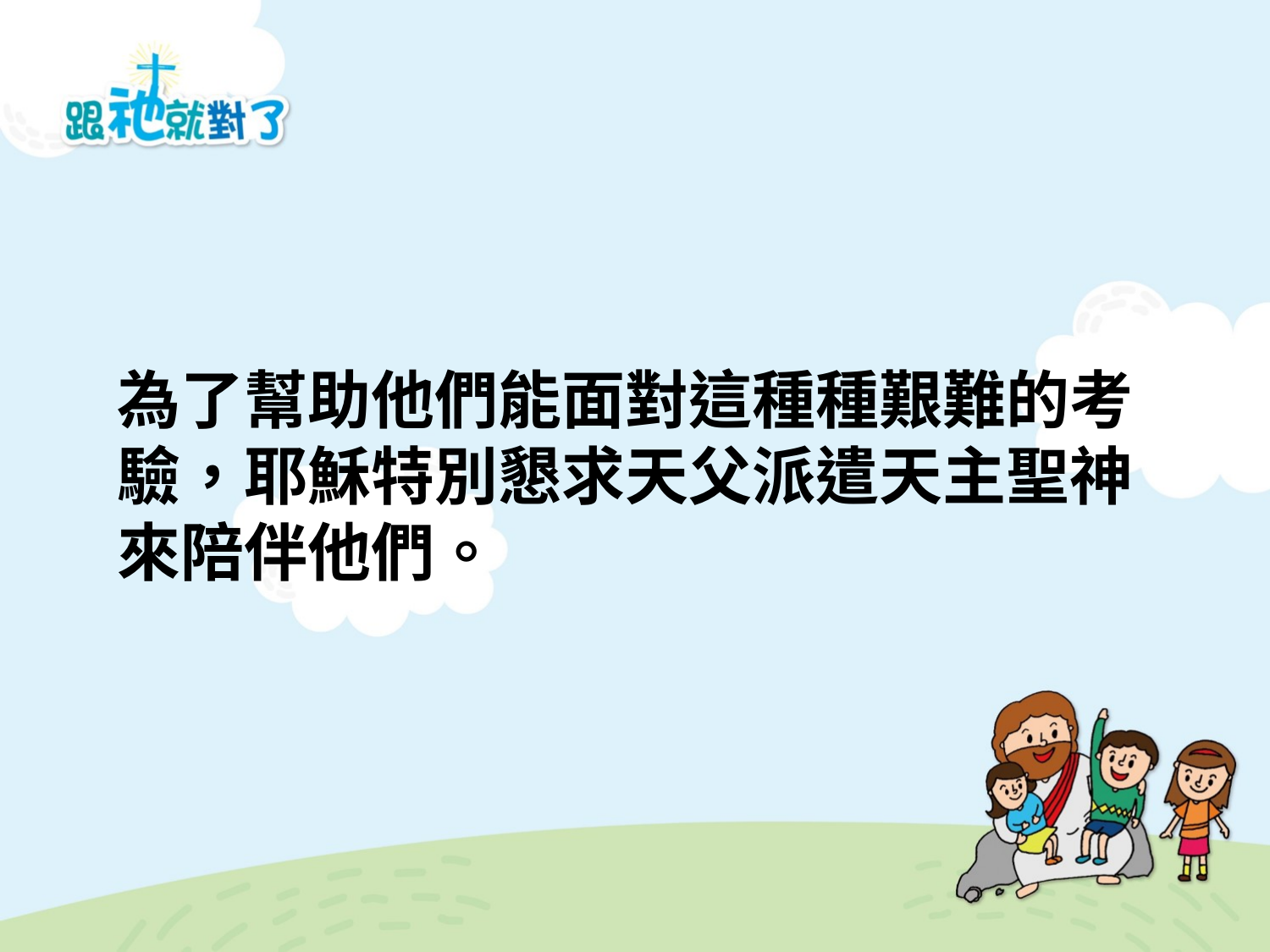

為了幫助他們能面對這種種艱難的考驗，耶穌特別懇求天父派遣天主聖神來陪伴他們。